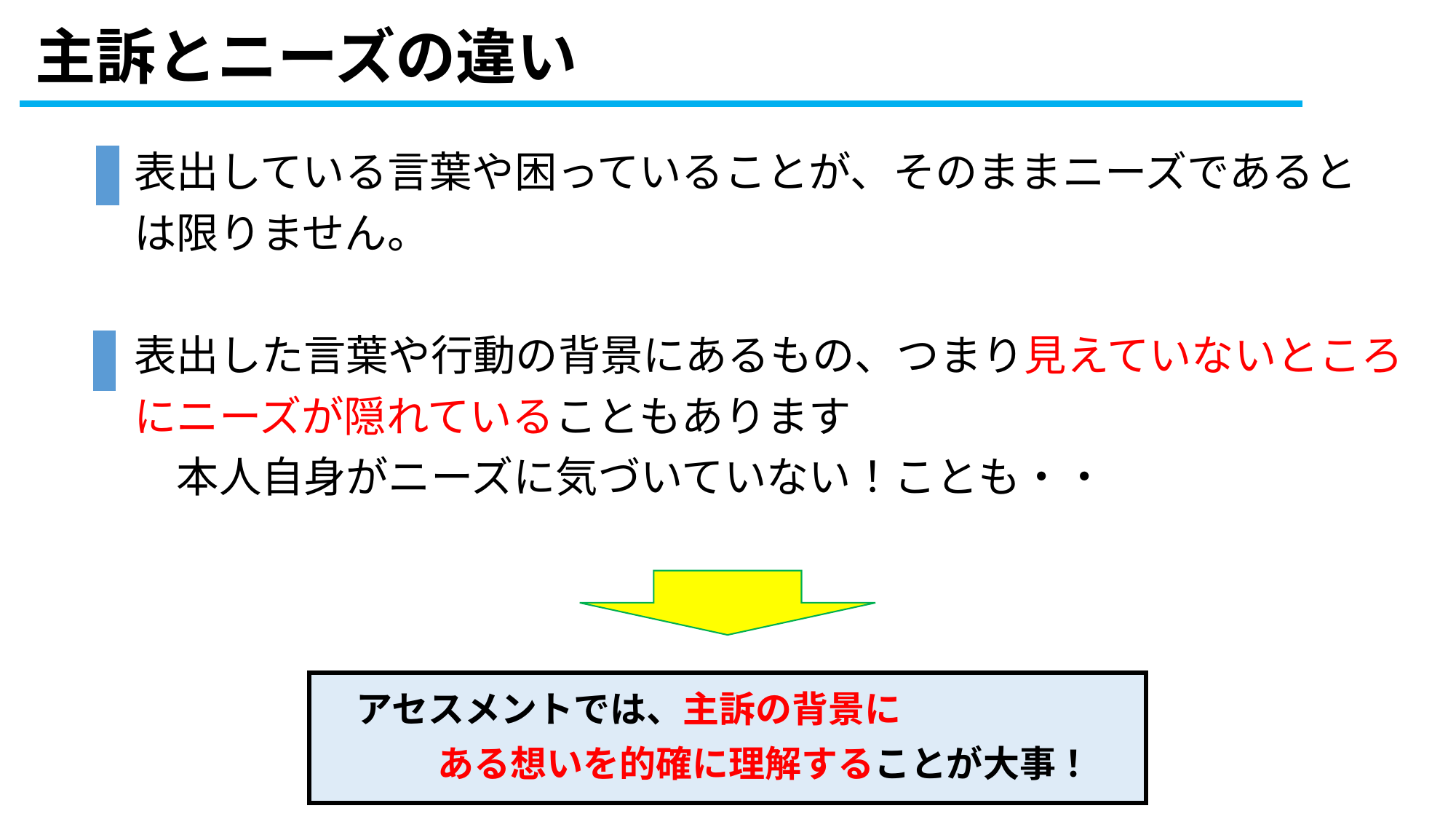

主訴とニーズの違い
#
表出している言葉や困っていることが、そのままニーズであると
は限りません。

表出した言葉や行動の背景にあるもの、つまり見えていないところ
にニーズが隠れていることもあります
　本人自身がニーズに気づいていない！ことも・・

　アセスメントでは、主訴の背景に
　　　 ある想いを的確に理解することが大事！